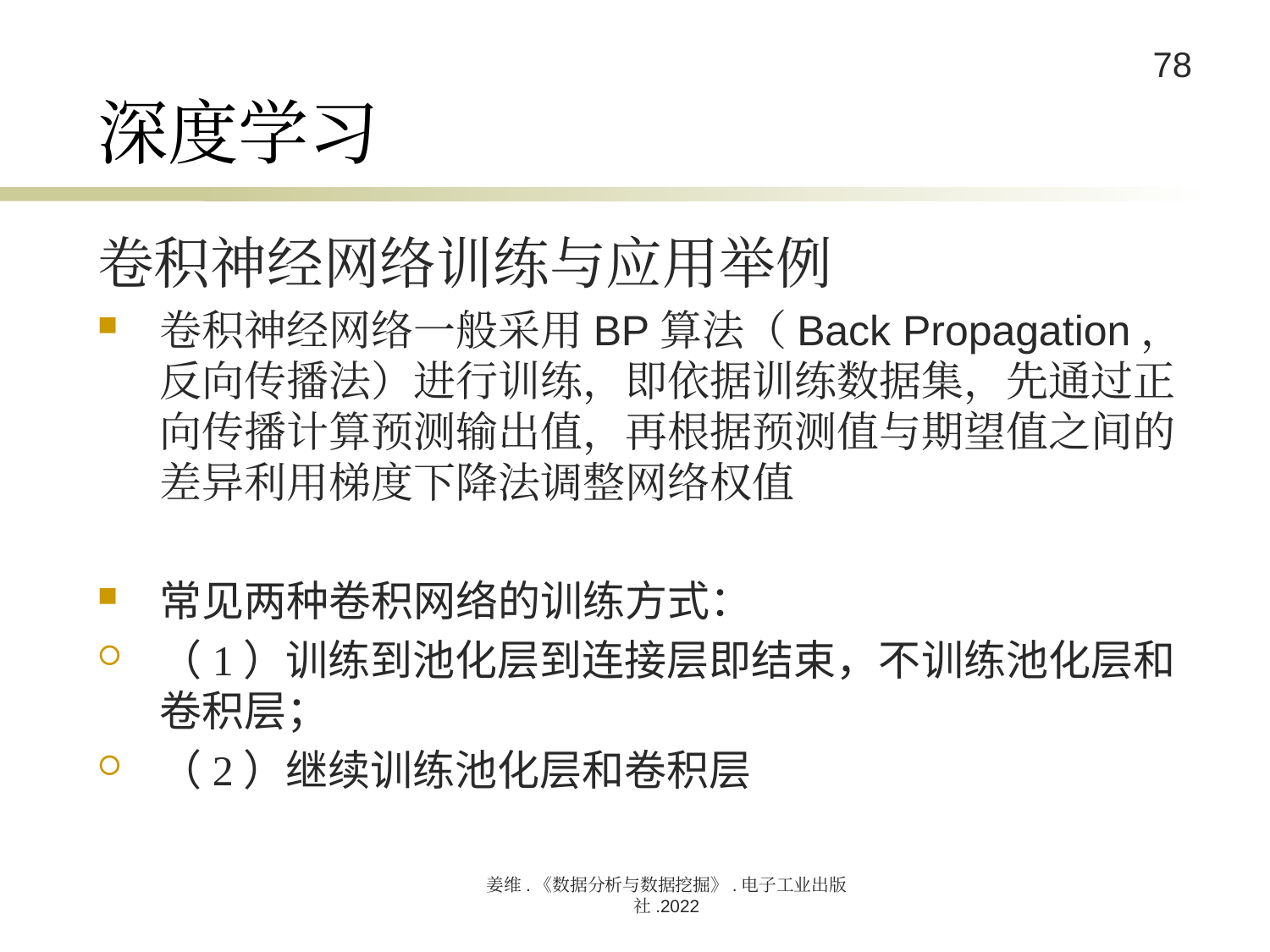

# 深度学习
卷积神经网络训练与应用举例
卷积神经网络一般采用BP算法（Back Propagation，反向传播法）进行训练，即依据训练数据集，先通过正向传播计算预测输出值，再根据预测值与期望值之间的差异利用梯度下降法调整网络权值

常见两种卷积网络的训练方式：
（1）训练到池化层到连接层即结束，不训练池化层和卷积层；
（2）继续训练池化层和卷积层

姜维.《数据分析与数据挖掘》.电子工业出版社.2022